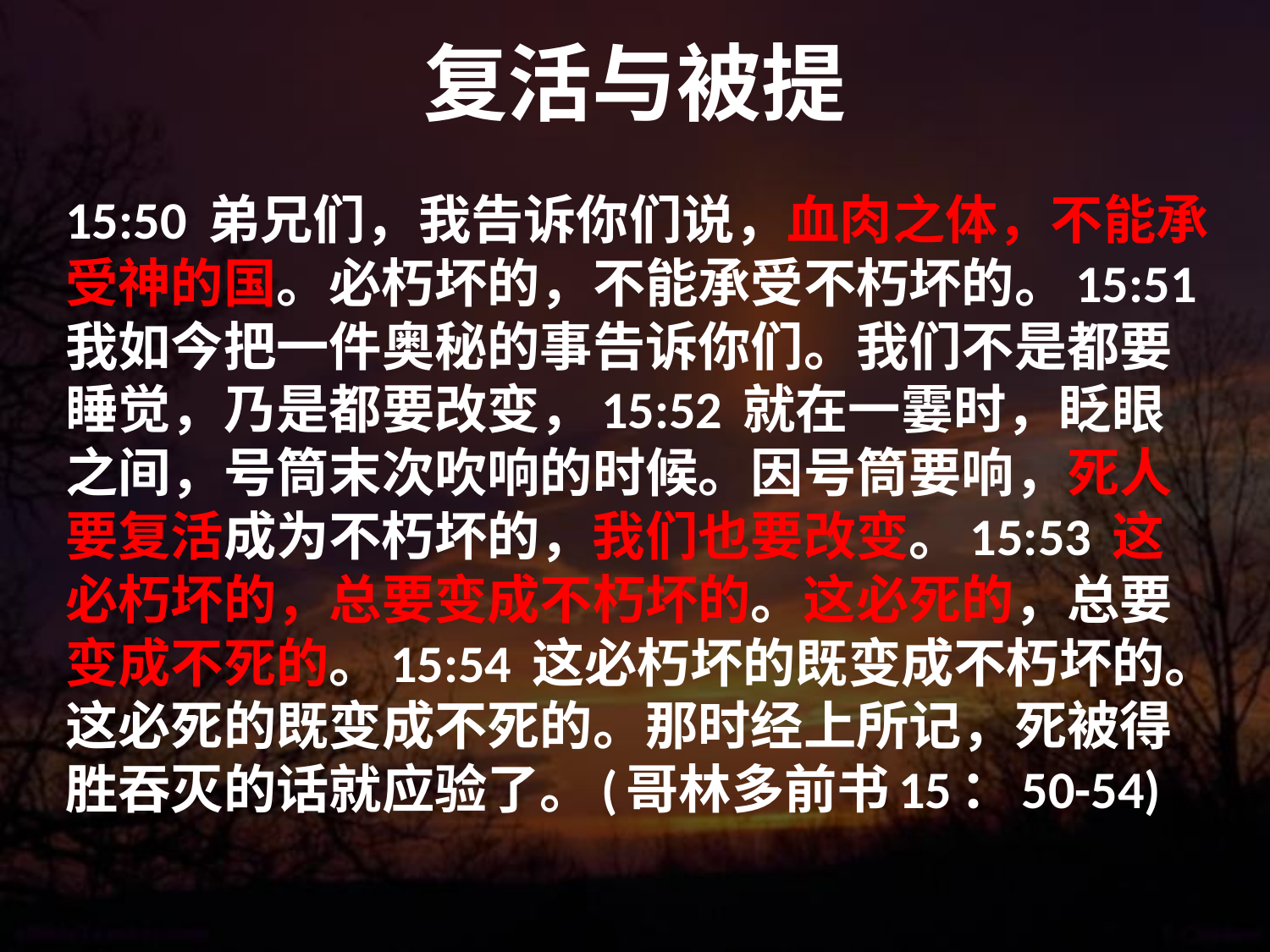

# 复活与被提
15:50 弟兄们，我告诉你们说，血肉之体，不能承受神的国。必朽坏的，不能承受不朽坏的。15:51 我如今把一件奥秘的事告诉你们。我们不是都要睡觉，乃是都要改变，15:52 就在一霎时，眨眼之间，号筒末次吹响的时候。因号筒要响，死人要复活成为不朽坏的，我们也要改变。15:53 这必朽坏的，总要变成不朽坏的。这必死的，总要变成不死的。15:54 这必朽坏的既变成不朽坏的。这必死的既变成不死的。那时经上所记，死被得胜吞灭的话就应验了。(哥林多前书15：50-54)